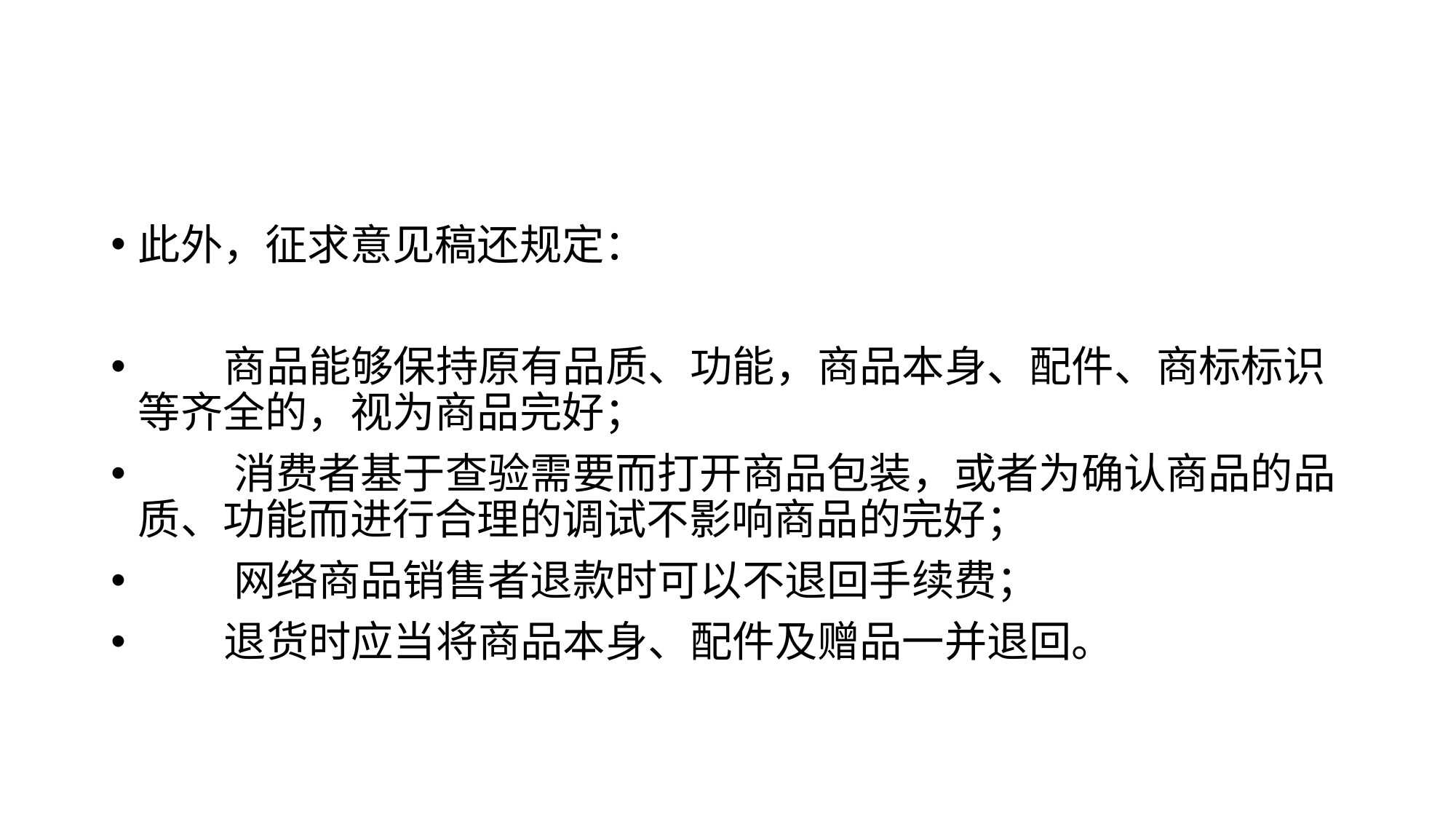

#
此外，征求意见稿还规定：

        商品能够保持原有品质、功能，商品本身、配件、商标标识等齐全的，视为商品完好；
         消费者基于查验需要而打开商品包装，或者为确认商品的品质、功能而进行合理的调试不影响商品的完好；
         网络商品销售者退款时可以不退回手续费；
        退货时应当将商品本身、配件及赠品一并退回。